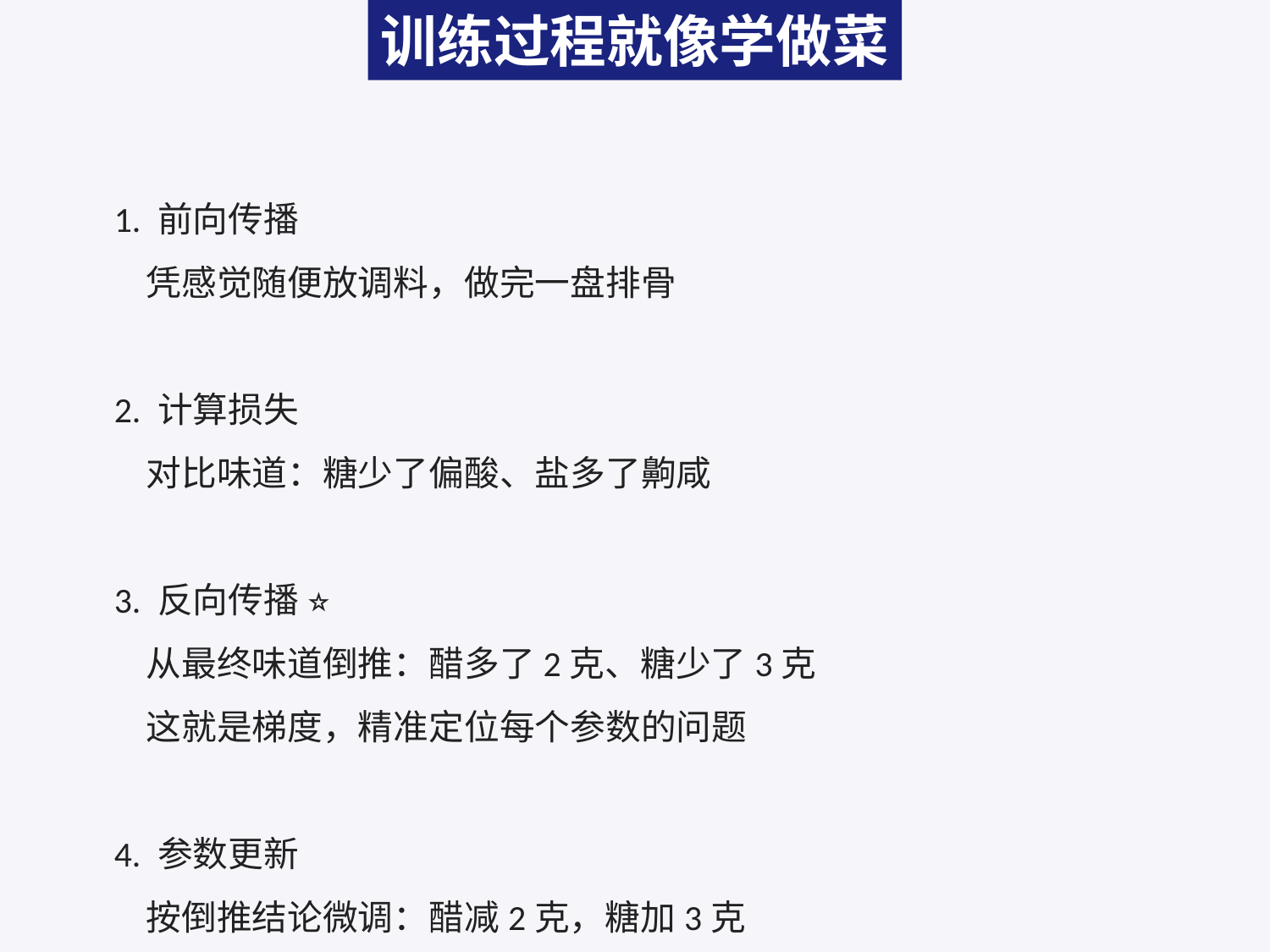

训练过程就像学做菜
1. 前向传播
   凭感觉随便放调料，做完一盘排骨

2. 计算损失
   对比味道：糖少了偏酸、盐多了齁咸

3. 反向传播 ⭐
   从最终味道倒推：醋多了2克、糖少了3克
   这就是梯度，精准定位每个参数的问题

4. 参数更新
   按倒推结论微调：醋减2克，糖加3克